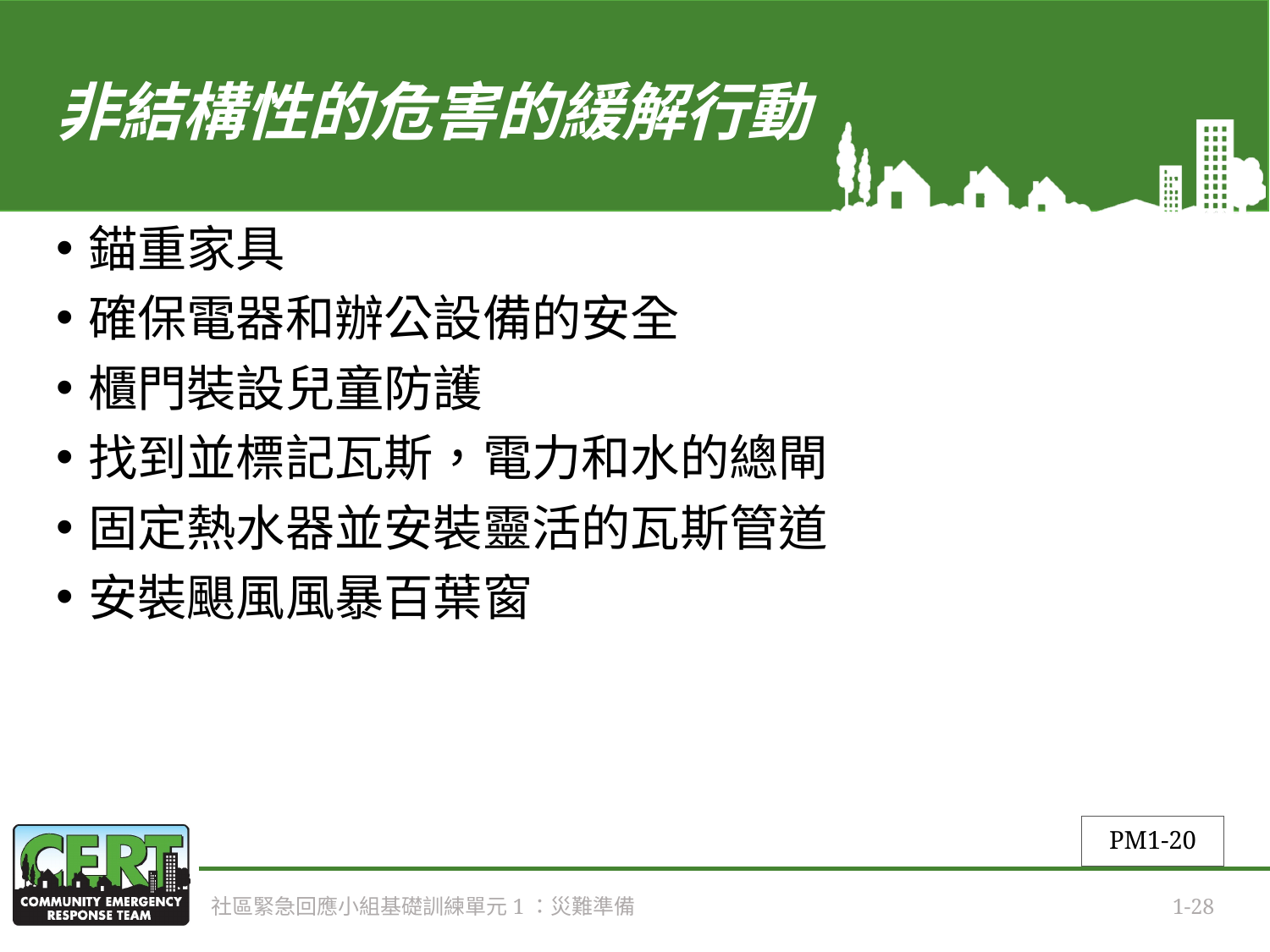

# 非結構性的危害的緩解行動
錨重家具
確保電器和辦公設備的安全
櫃門裝設兒童防護
找到並標記瓦斯，電力和水的總閘
固定熱水器並安裝靈活的瓦斯管道
安裝颶風風暴百葉窗
PM1-20
社區緊急回應小組基礎訓練單元1：災難準備
1-28